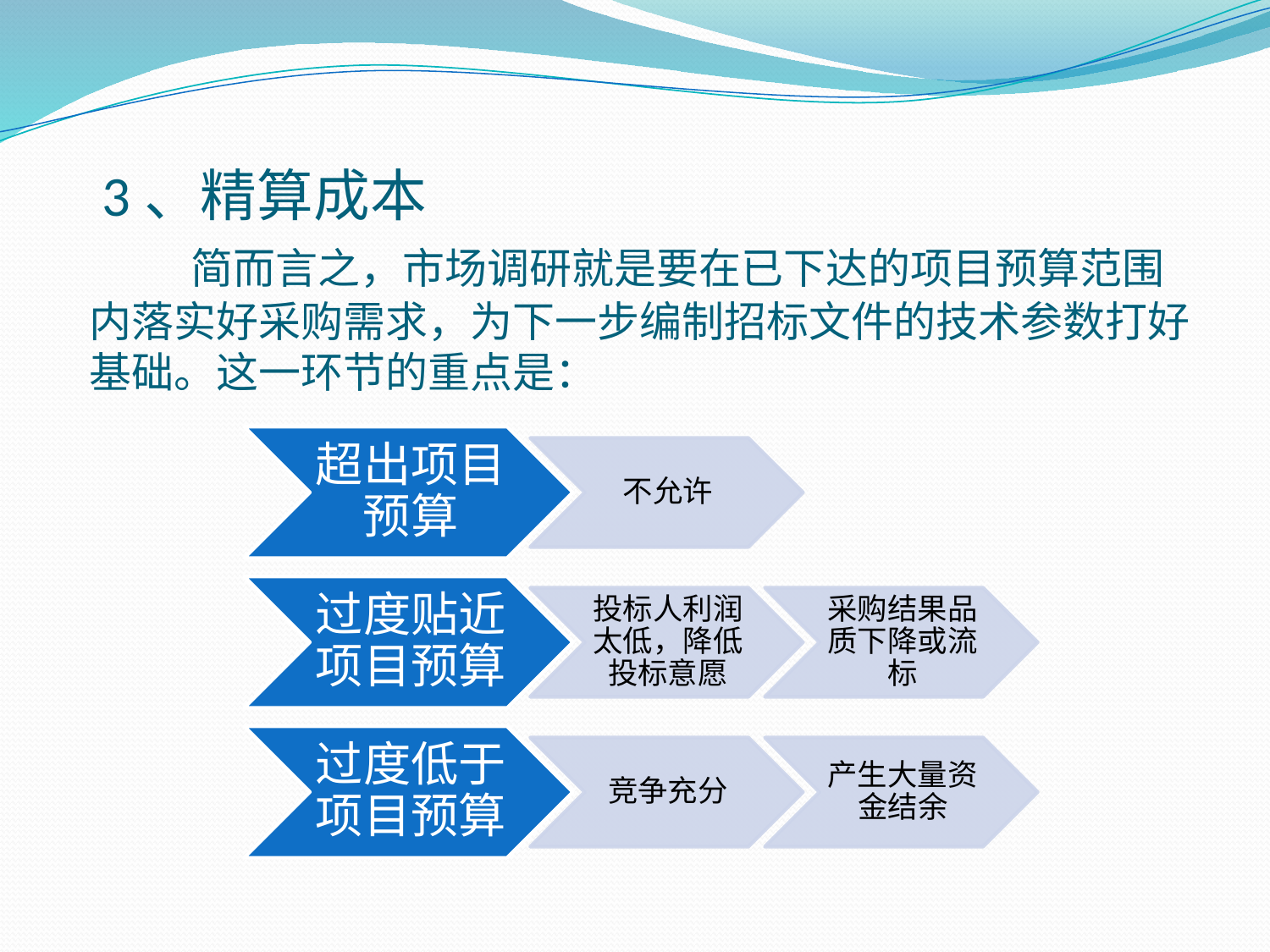

# 3、精算成本 简而言之，市场调研就是要在已下达的项目预算范围内落实好采购需求，为下一步编制招标文件的技术参数打好基础。这一环节的重点是：
超出项目预算
不允许
过度贴近项目预算
投标人利润太低，降低投标意愿
采购结果品质下降或流标
过度低于项目预算
竞争充分
产生大量资金结余